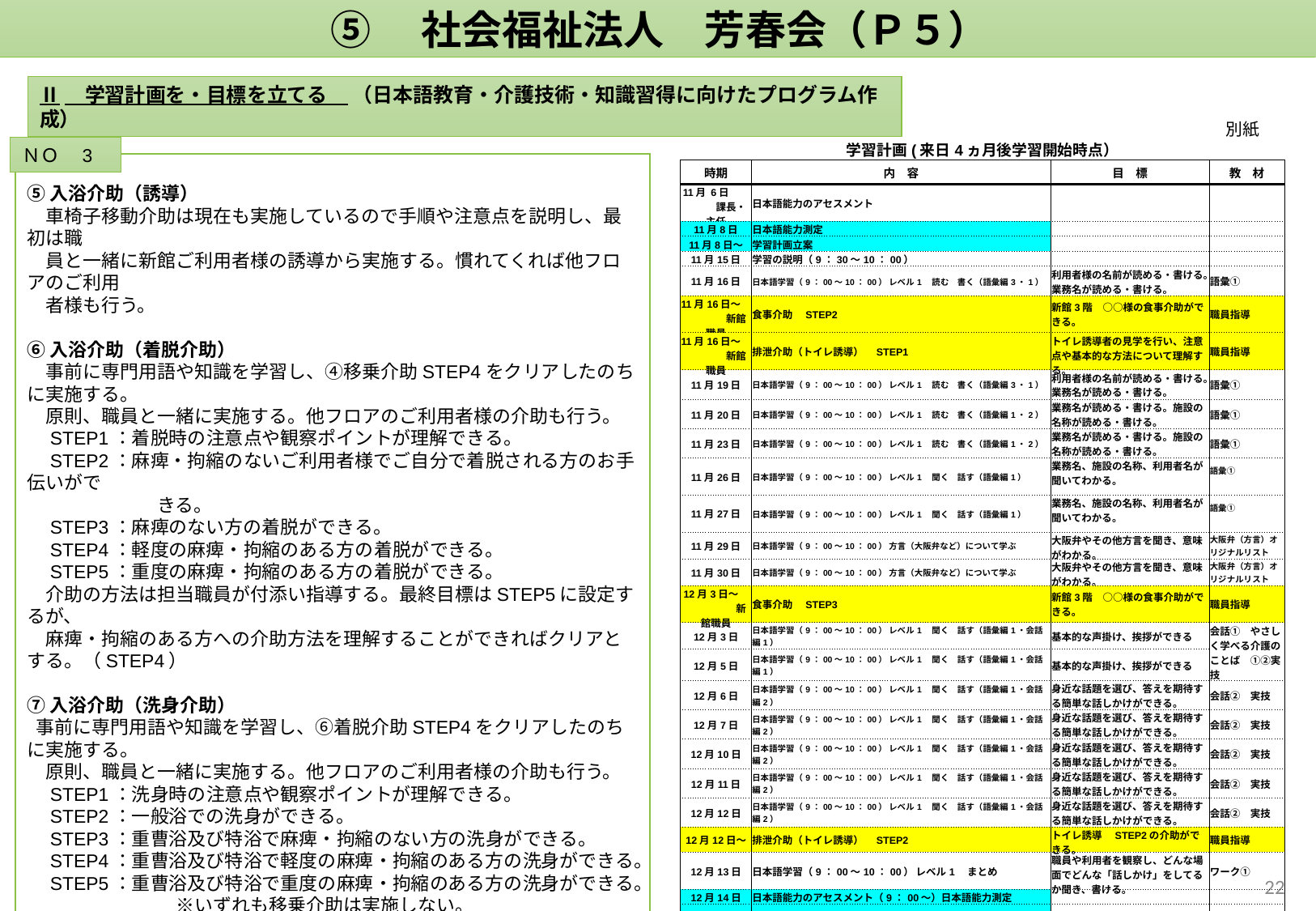

⑤　社会福祉法人　芳春会（Ｐ５）
Ⅱ　学習計画を・目標を立てる　 （日本語教育・介護技術・知識習得に向けたプログラム作成）
別紙
ＮＯ　3

⑤入浴介助（誘導）
　車椅子移動介助は現在も実施しているので手順や注意点を説明し、最初は職
　員と一緒に新館ご利用者様の誘導から実施する。慣れてくれば他フロアのご利用
　者様も行う。

⑥入浴介助（着脱介助）
　事前に専門用語や知識を学習し、④移乗介助STEP4をクリアしたのちに実施する。
　原則、職員と一緒に実施する。他フロアのご利用者様の介助も行う。
　STEP1：着脱時の注意点や観察ポイントが理解できる。
　STEP2：麻痺・拘縮のないご利用者様でご自分で着脱される方のお手伝いがで
　　　　　　　きる。
　STEP3：麻痺のない方の着脱ができる。
　STEP4：軽度の麻痺・拘縮のある方の着脱ができる。
　STEP5：重度の麻痺・拘縮のある方の着脱ができる。
　介助の方法は担当職員が付添い指導する。最終目標はSTEP5に設定するが、
　麻痺・拘縮のある方への介助方法を理解することができればクリアとする。（STEP4）

⑦入浴介助（洗身介助）
 事前に専門用語や知識を学習し、⑥着脱介助STEP4をクリアしたのちに実施する。
　原則、職員と一緒に実施する。他フロアのご利用者様の介助も行う。
　STEP1：洗身時の注意点や観察ポイントが理解できる。
　STEP2：一般浴での洗身ができる。
　STEP3：重曹浴及び特浴で麻痺・拘縮のない方の洗身ができる。
　STEP4：重曹浴及び特浴で軽度の麻痺・拘縮のある方の洗身ができる。
　STEP5：重曹浴及び特浴で重度の麻痺・拘縮のある方の洗身ができる。
　　　　　　　　※いずれも移乗介助は実施しない。
　介助の方法は担当職員が付添い指導する。最終目標はSTEP5に設定するが、
　麻痺・拘縮のある方への介助方法を理解することができればクリアとする。（STEP4）

※別紙　学習計画参照
| 学習計画(来日4ヵ月後学習開始時点） |  |  |  |
| --- | --- | --- | --- |
| 時期 | 内　容 | 目　標 | 教　材 |
| 11月 6日　　　　　課長・主任 | 日本語能力のアセスメント |  |  |
| 11月8日 | 日本語能力測定 |  |  |
| 11月8日～ | 学習計画立案 |  |  |
| 11月15日 | 学習の説明（9：30～10：00） |  |  |
| 11月16日 | 日本語学習（9：00～10：00） レベル1　読む　書く（語彙編3・1） | 利用者様の名前が読める・書ける。業務名が読める・書ける。 | 語彙① |
| 11月16日～　　　　　新館職員 | 食事介助　STEP2 | 新館3階　○○様の食事介助ができる。 | 職員指導 |
| 11月16日～　　　　　新館職員 | 排泄介助（トイレ誘導）　STEP1 | トイレ誘導者の見学を行い、注意点や基本的な方法について理解する。 | 職員指導 |
| 11月19日 | 日本語学習（9：00～10：00） レベル1　読む　書く（語彙編3・1） | 利用者様の名前が読める・書ける。業務名が読める・書ける。 | 語彙① |
| 11月20日 | 日本語学習（9：00～10：00） レベル1　読む　書く（語彙編1・2） | 業務名が読める・書ける。施設の名称が読める・書ける。 | 語彙① |
| 11月23日 | 日本語学習（9：00～10：00） レベル1　読む　書く（語彙編1・2） | 業務名が読める・書ける。施設の名称が読める・書ける。 | 語彙① |
| 11月26日 | 日本語学習（9：00～10：00） レベル1　聞く　話す（語彙編1） | 業務名、施設の名称、利用者名が聞いてわかる。 | 語彙① |
| 11月27日 | 日本語学習（9：00～10：00） レベル1　聞く　話す（語彙編1） | 業務名、施設の名称、利用者名が聞いてわかる。 | 語彙① |
| 11月29日 | 日本語学習（9：00～10：00） 方言（大阪弁など）について学ぶ | 大阪弁やその他方言を聞き、意味がわかる。 | 大阪弁（方言）オリジナルリスト |
| 11月30日 | 日本語学習（9：00～10：00） 方言（大阪弁など）について学ぶ | 大阪弁やその他方言を聞き、意味がわかる。 | 大阪弁（方言）オリジナルリスト |
| 12月3日～　　　　　　新館職員 | 食事介助　STEP3 | 新館3階　○○様の食事介助ができる。 | 職員指導 |
| 12月3日 | 日本語学習（9：00～10：00） レベル1　聞く　話す（語彙編1・会話編1） | 基本的な声掛け、挨拶ができる | 会話①　やさしく学べる介護のことば　①②実技 |
| 12月5日 | 日本語学習（9：00～10：00） レベル1　聞く　話す（語彙編1・会話編1） | 基本的な声掛け、挨拶ができる |  |
| 12月6日 | 日本語学習（9：00～10：00） レベル1　聞く　話す（語彙編1・会話編2） | 身近な話題を選び、答えを期待する簡単な話しかけができる。 | 会話②　実技 |
| 12月7日 | 日本語学習（9：00～10：00） レベル1　聞く　話す（語彙編1・会話編2） | 身近な話題を選び、答えを期待する簡単な話しかけができる。 | 会話②　実技 |
| 12月10日 | 日本語学習（9：00～10：00） レベル1　聞く　話す（語彙編1・会話編2） | 身近な話題を選び、答えを期待する簡単な話しかけができる。 | 会話②　実技 |
| 12月11日 | 日本語学習（9：00～10：00） レベル1　聞く　話す（語彙編1・会話編2） | 身近な話題を選び、答えを期待する簡単な話しかけができる。 | 会話②　実技 |
| 12月12日 | 日本語学習（9：00～10：00） レベル1　聞く　話す（語彙編1・会話編2） | 身近な話題を選び、答えを期待する簡単な話しかけができる。 | 会話②　実技 |
| 12月12日～ | 排泄介助（トイレ誘導）　STEP2 | トイレ誘導　STEP2の介助ができる。 | 職員指導 |
| 12月13日 | 日本語学習（9：00～10：00） レベル1　まとめ | 職員や利用者を観察し、どんな場面でどんな「話しかけ」をしてるか聞き、書ける。 | ワーク① |
| 12月14日 | 日本語能力のアセスメント（9：00～）日本語能力測定 |  |  |
| 12月15日 | 学習計画見直し |  |  |
22